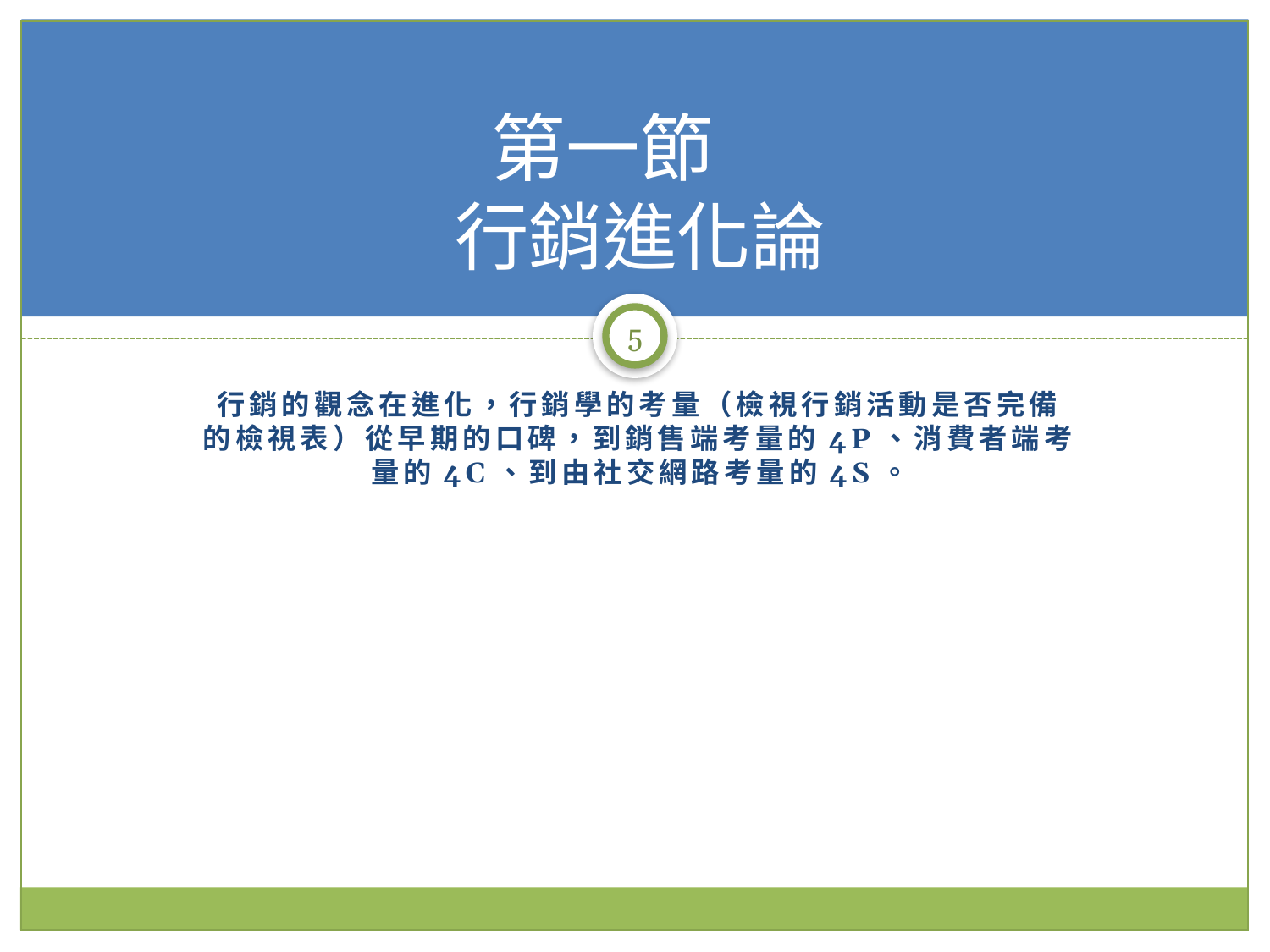

# 第一節　 行銷進化論
5
行銷的觀念在進化，行銷學的考量（檢視行銷活動是否完備的檢視表）從早期的口碑，到銷售端考量的4P、消費者端考量的4C、到由社交網路考量的4S。